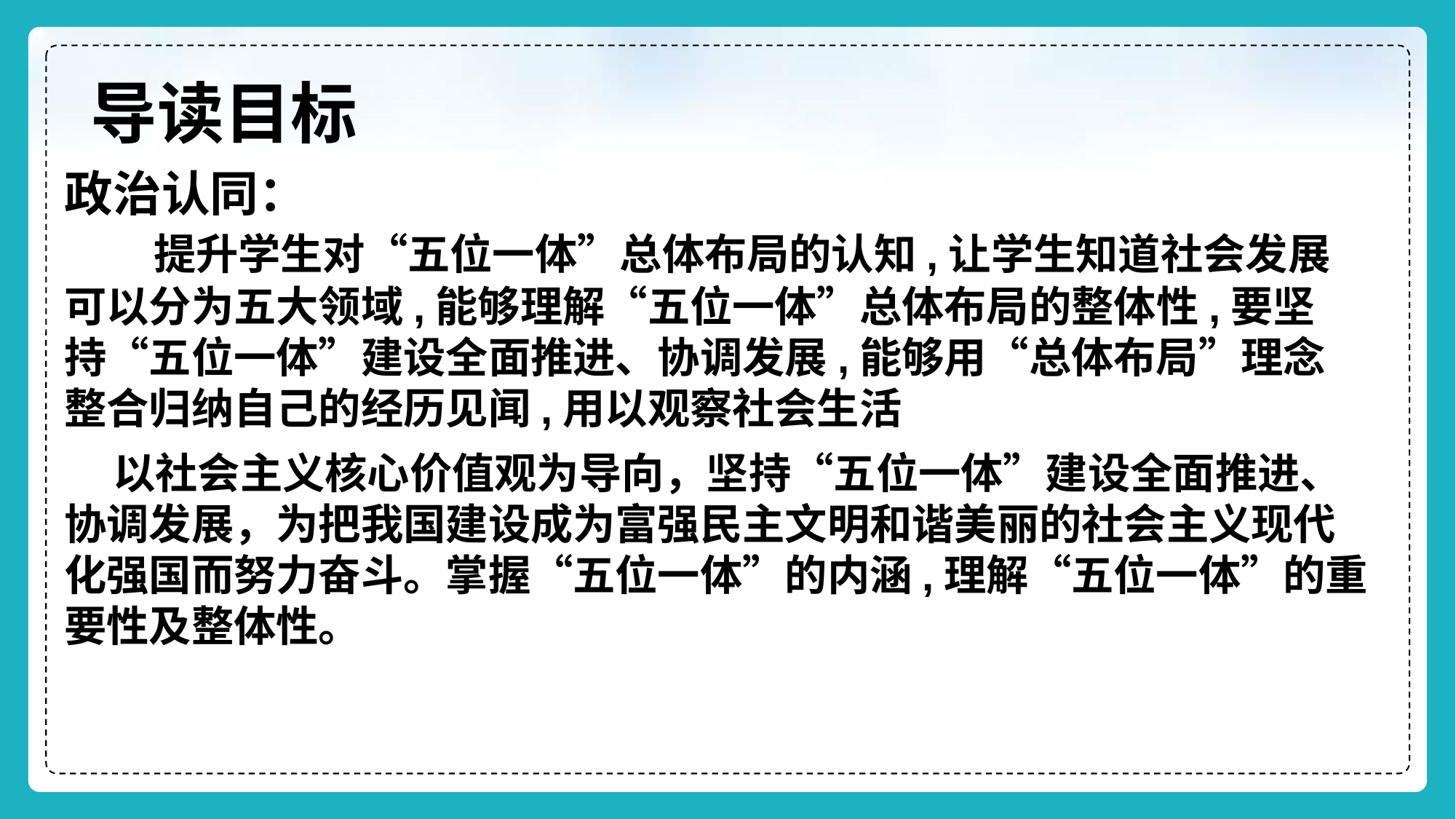

导读目标
政治认同：
       提升学生对“五位一体”总体布局的认知,让学生知道社会发展可以分为五大领域,能够理解“五位一体”总体布局的整体性,要坚持“五位一体”建设全面推进、协调发展,能够用“总体布局”理念整合归纳自己的经历见闻,用以观察社会生活
    以社会主义核心价值观为导向，坚持“五位一体”建设全面推进、协调发展，为把我国建设成为富强民主文明和谐美丽的社会主义现代化强国而努力奋斗。掌握“五位一体”的内涵,理解“五位一体”的重要性及整体性。